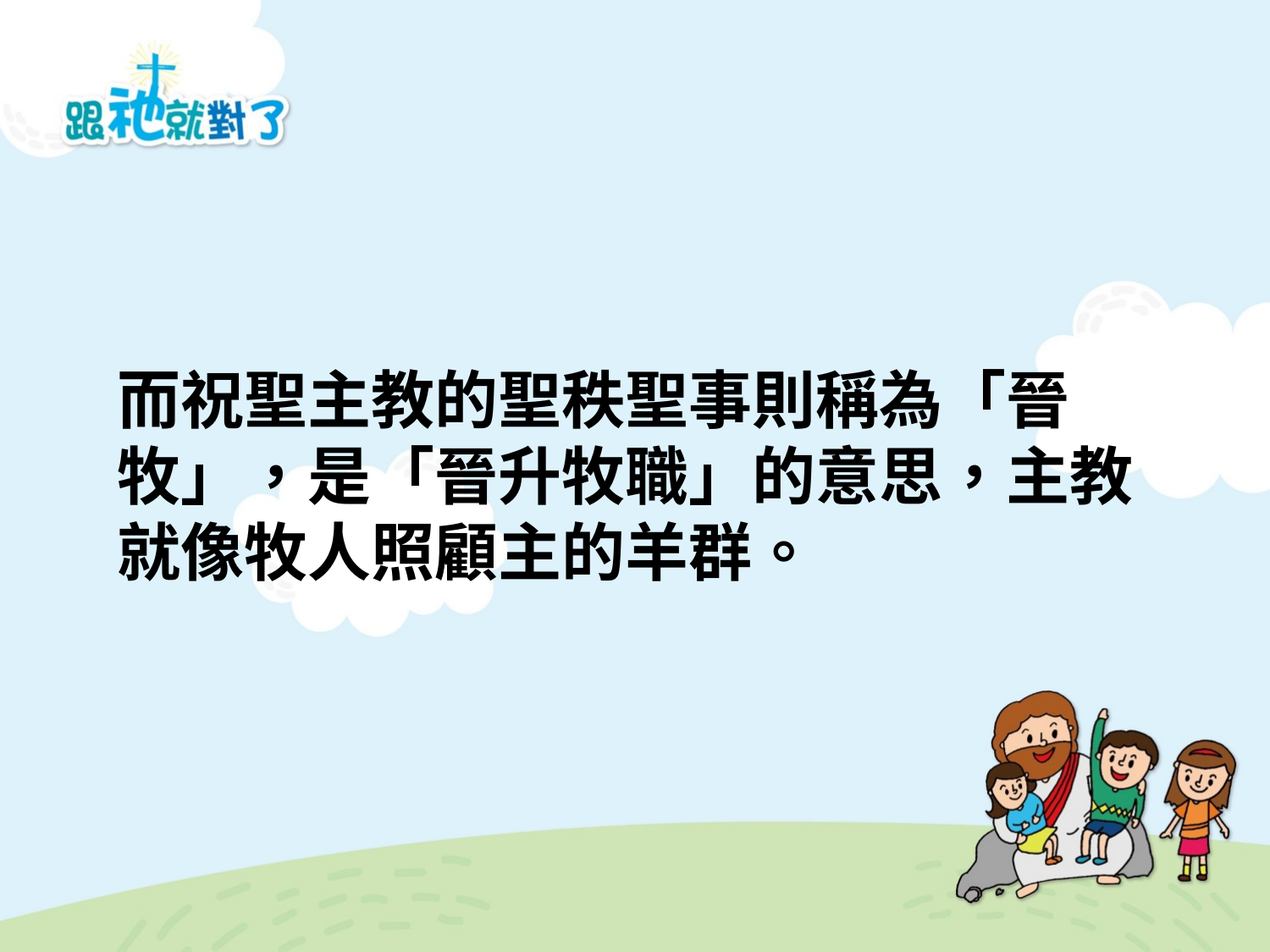

而祝聖主教的聖秩聖事則稱為「晉牧」，是「晉升牧職」的意思，主教就像牧人照顧主的羊群。